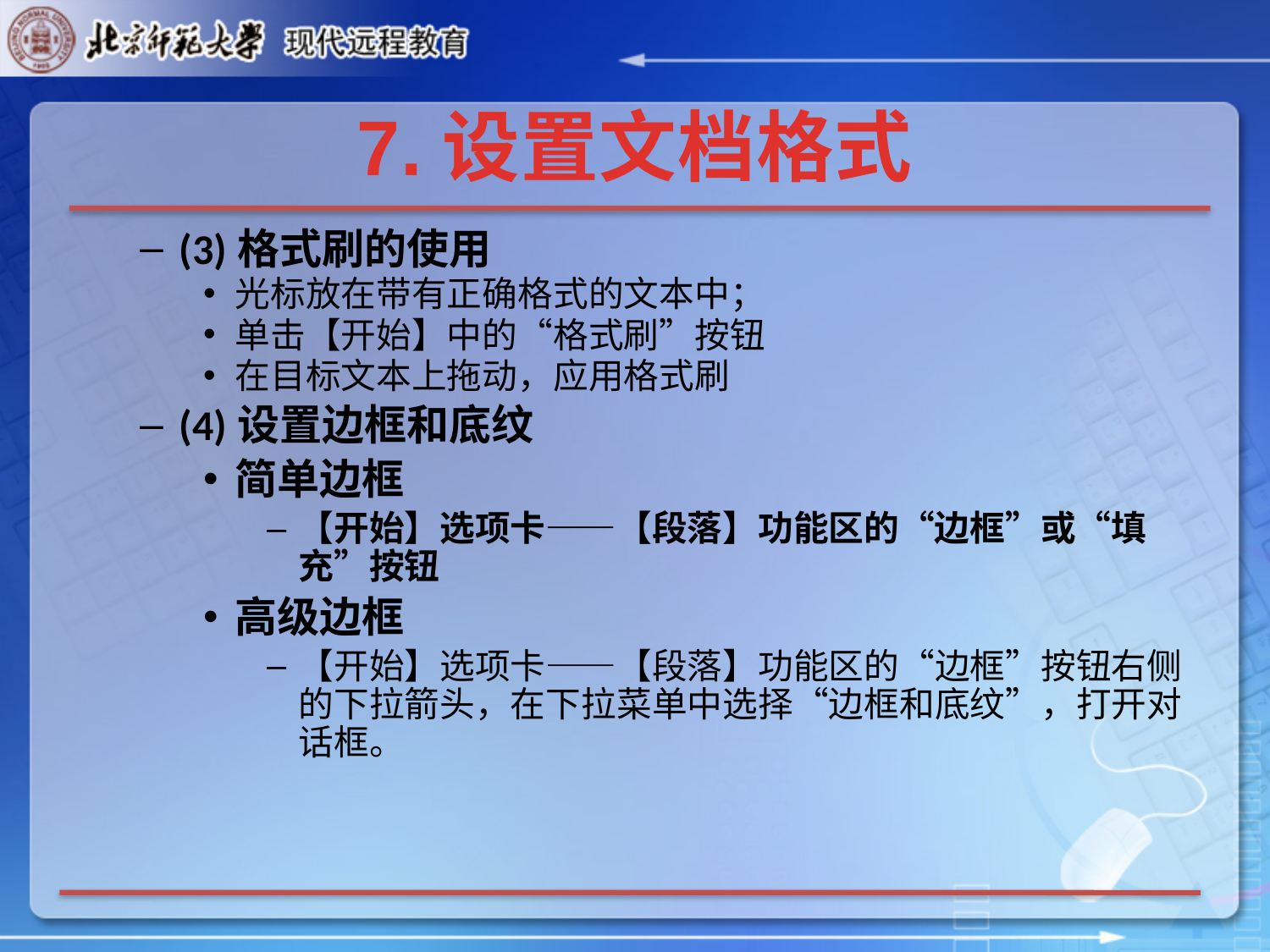

# 7.设置文档格式
(3)格式刷的使用
光标放在带有正确格式的文本中；
单击【开始】中的“格式刷”按钮
在目标文本上拖动，应用格式刷
(4)设置边框和底纹
简单边框
【开始】选项卡——【段落】功能区的“边框”或“填充”按钮
高级边框
【开始】选项卡——【段落】功能区的“边框”按钮右侧的下拉箭头，在下拉菜单中选择“边框和底纹”，打开对话框。